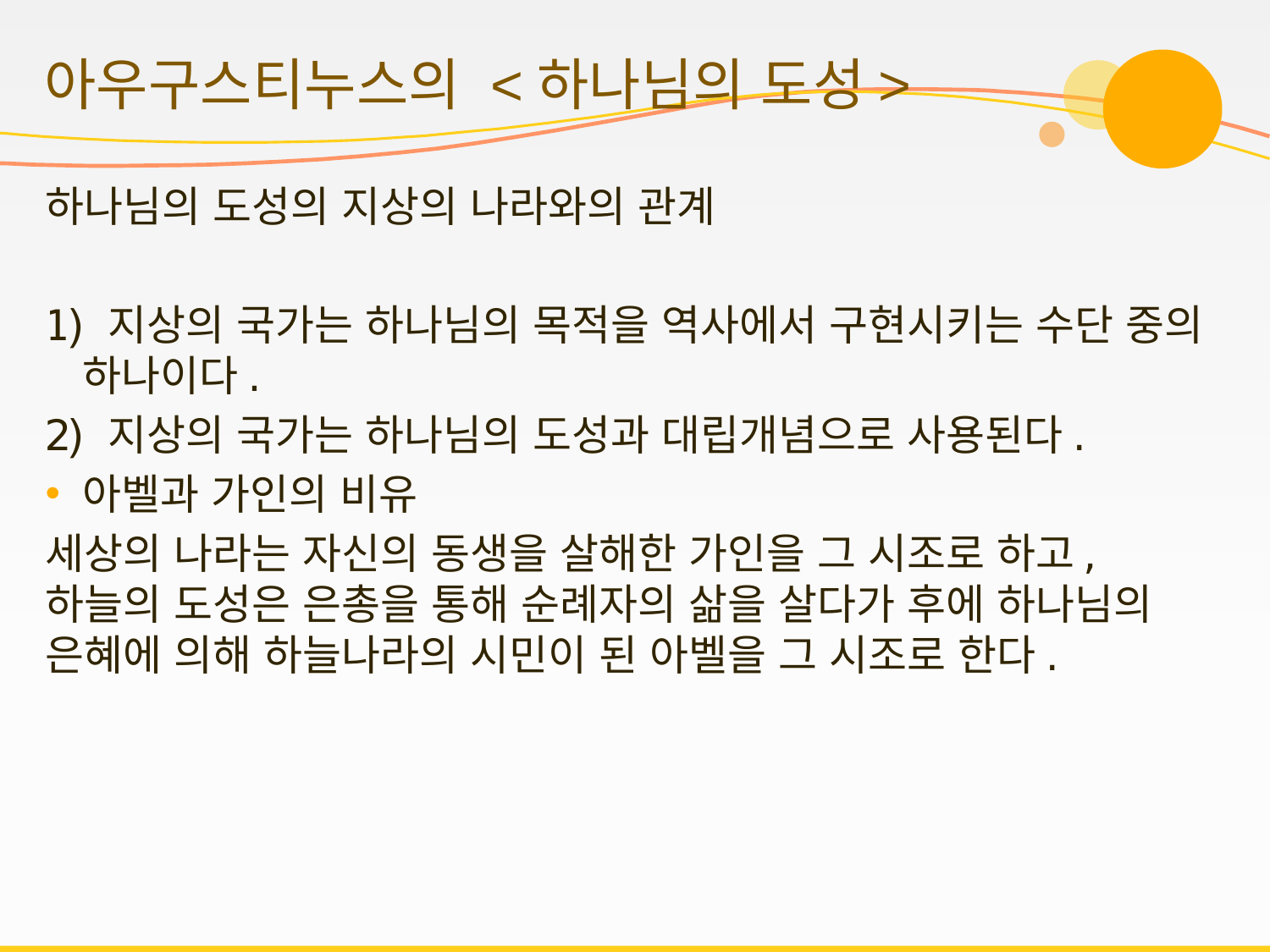

# 아우구스티누스의 <하나님의 도성>
하나님의 도성의 지상의 나라와의 관계

1) 지상의 국가는 하나님의 목적을 역사에서 구현시키는 수단 중의 하나이다.
2) 지상의 국가는 하나님의 도성과 대립개념으로 사용된다.
아벨과 가인의 비유
세상의 나라는 자신의 동생을 살해한 가인을 그 시조로 하고, 하늘의 도성은 은총을 통해 순례자의 삶을 살다가 후에 하나님의 은혜에 의해 하늘나라의 시민이 된 아벨을 그 시조로 한다.